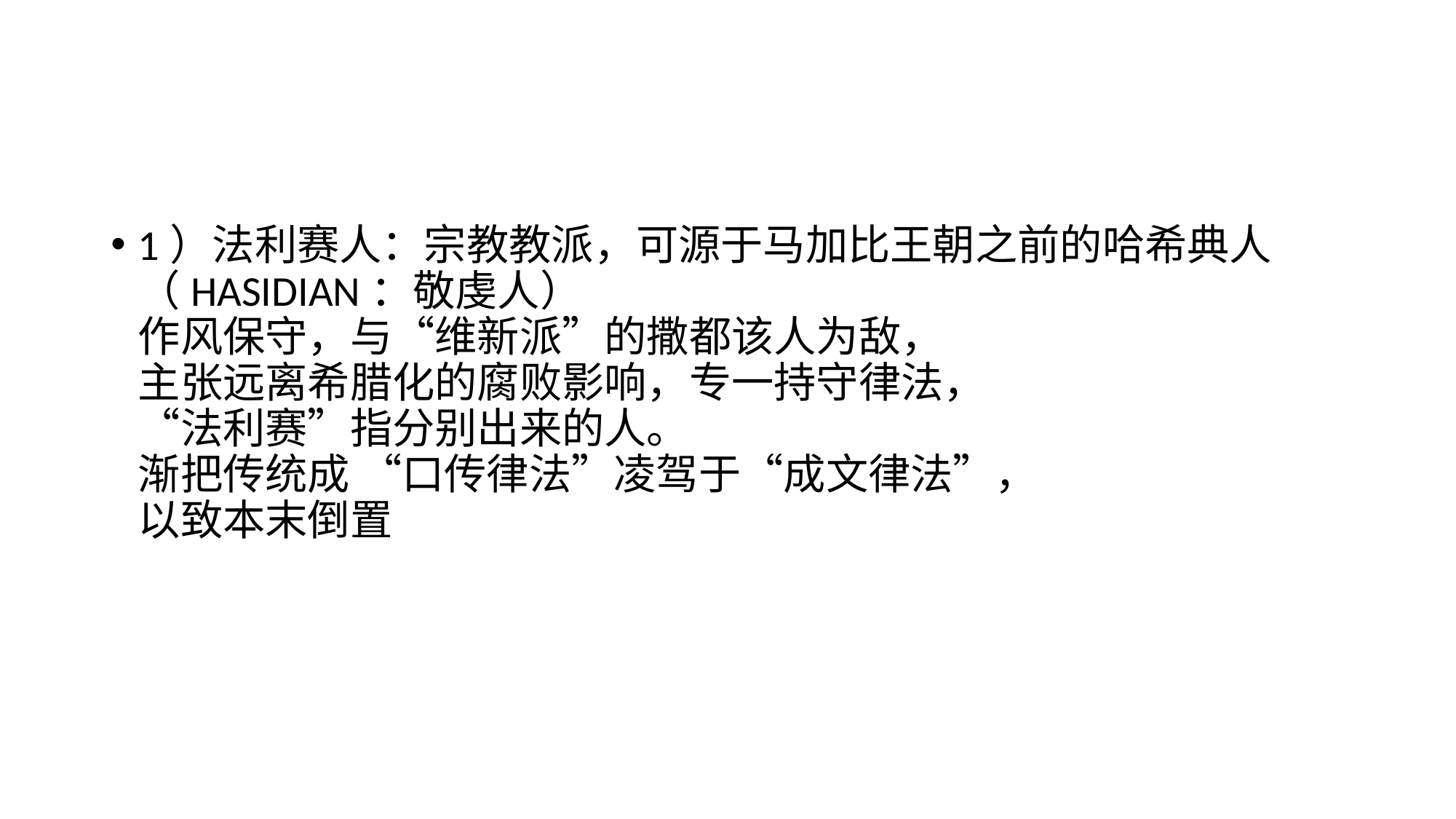

#
1）法利赛人：宗教教派，可源于马加比王朝之前的哈希典人（HASIDIAN：敬虔人）
作风保守，与“维新派”的撒都该人为敌，
主张远离希腊化的腐败影响，专一持守律法，
“法利赛”指分别出来的人。
渐把传统成 “口传律法”凌驾于“成文律法”，
以致本末倒置